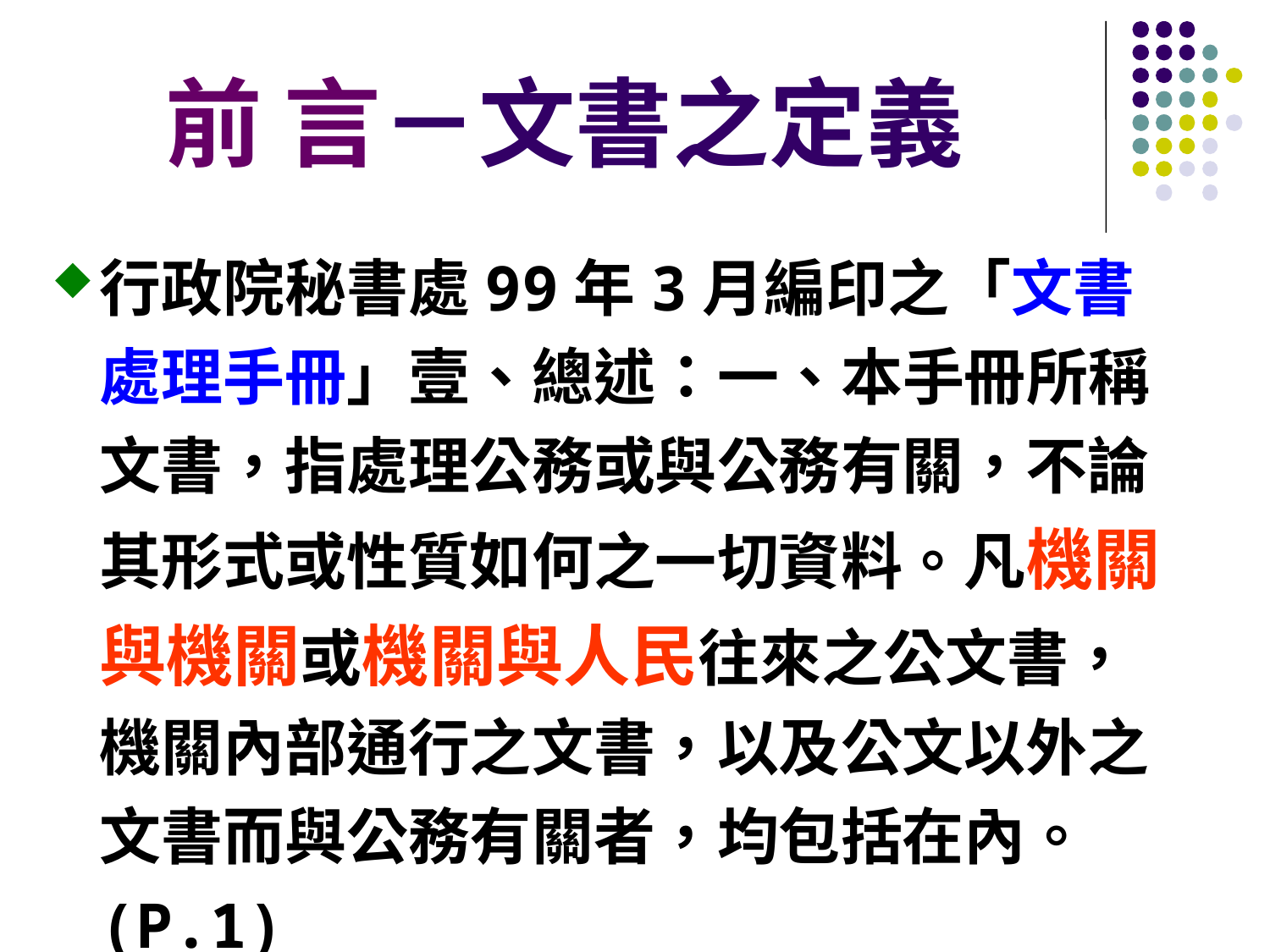

# 前 言－文書之定義
行政院秘書處99年3月編印之「文書處理手冊」壹、總述：一、本手冊所稱文書，指處理公務或與公務有關，不論其形式或性質如何之一切資料。凡機關與機關或機關與人民往來之公文書，機關內部通行之文書，以及公文以外之文書而與公務有關者，均包括在內。(P.1)